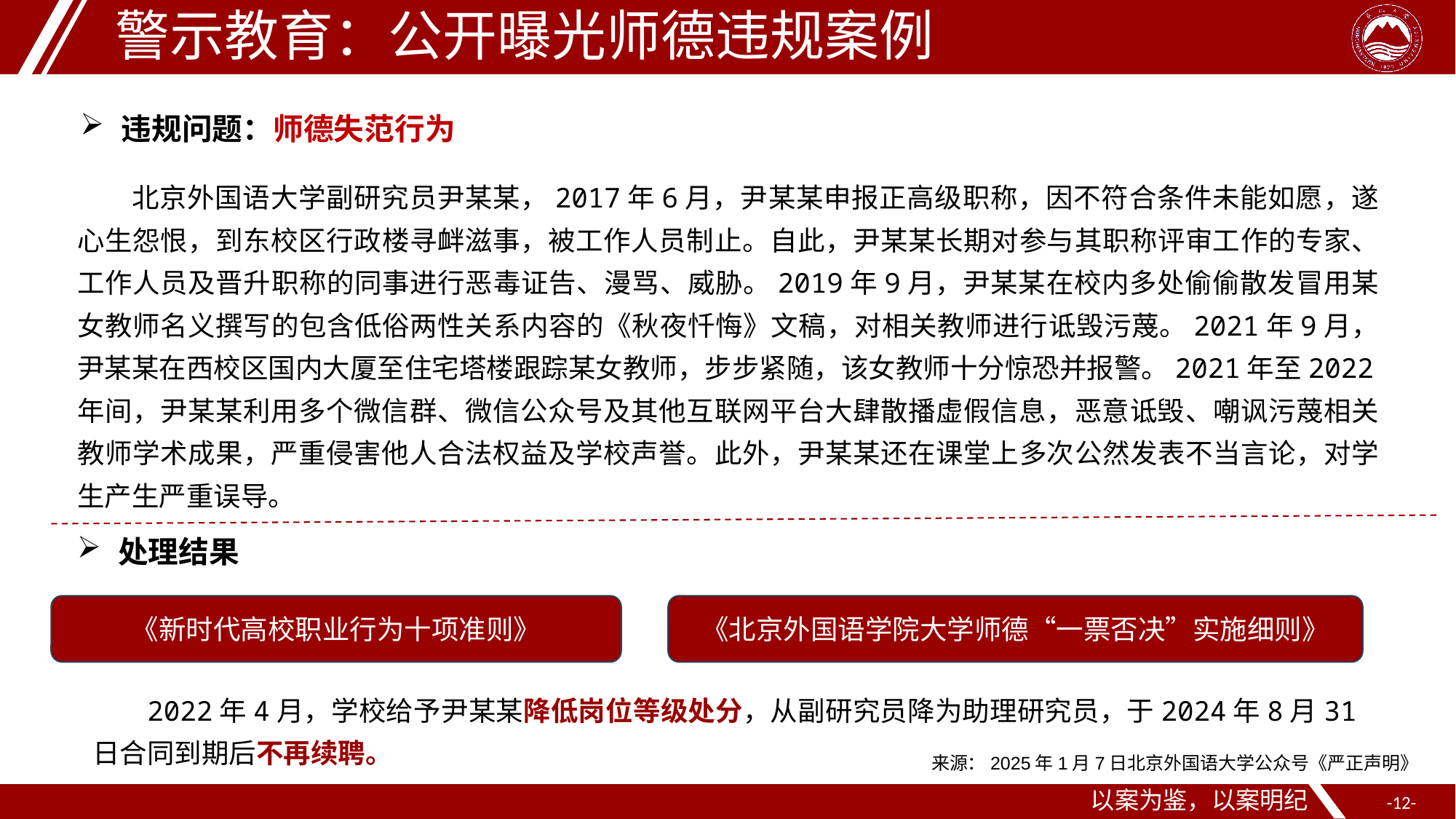

警示教育：公开曝光师德违规案例
违规问题：师德失范行为
北京外国语大学副研究员尹某某，2017年6月，尹某某申报正高级职称，因不符合条件未能如愿，遂心生怨恨，到东校区行政楼寻衅滋事，被工作人员制止。自此，尹某某长期对参与其职称评审工作的专家、工作人员及晋升职称的同事进行恶毒证告、漫骂、威胁。2019年9月，尹某某在校内多处偷偷散发冒用某女教师名义撰写的包含低俗两性关系内容的《秋夜忏悔》文稿，对相关教师进行诋毁污蔑。2021年9月，尹某某在西校区国内大厦至住宅塔楼跟踪某女教师，步步紧随，该女教师十分惊恐并报警。2021年至2022年间，尹某某利用多个微信群、微信公众号及其他互联网平台大肆散播虚假信息，恶意诋毁、嘲讽污蔑相关教师学术成果，严重侵害他人合法权益及学校声誉。此外，尹某某还在课堂上多次公然发表不当言论，对学生产生严重误导。
处理结果
《新时代高校职业行为十项准则》
《北京外国语学院大学师德“一票否决”实施细则》
2022年4月，学校给予尹某某降低岗位等级处分，从副研究员降为助理研究员，于2024年8月31日合同到期后不再续聘。
来源：2025年1月7日北京外国语大学公众号《严正声明》
以案为鉴，以案明纪
-12-